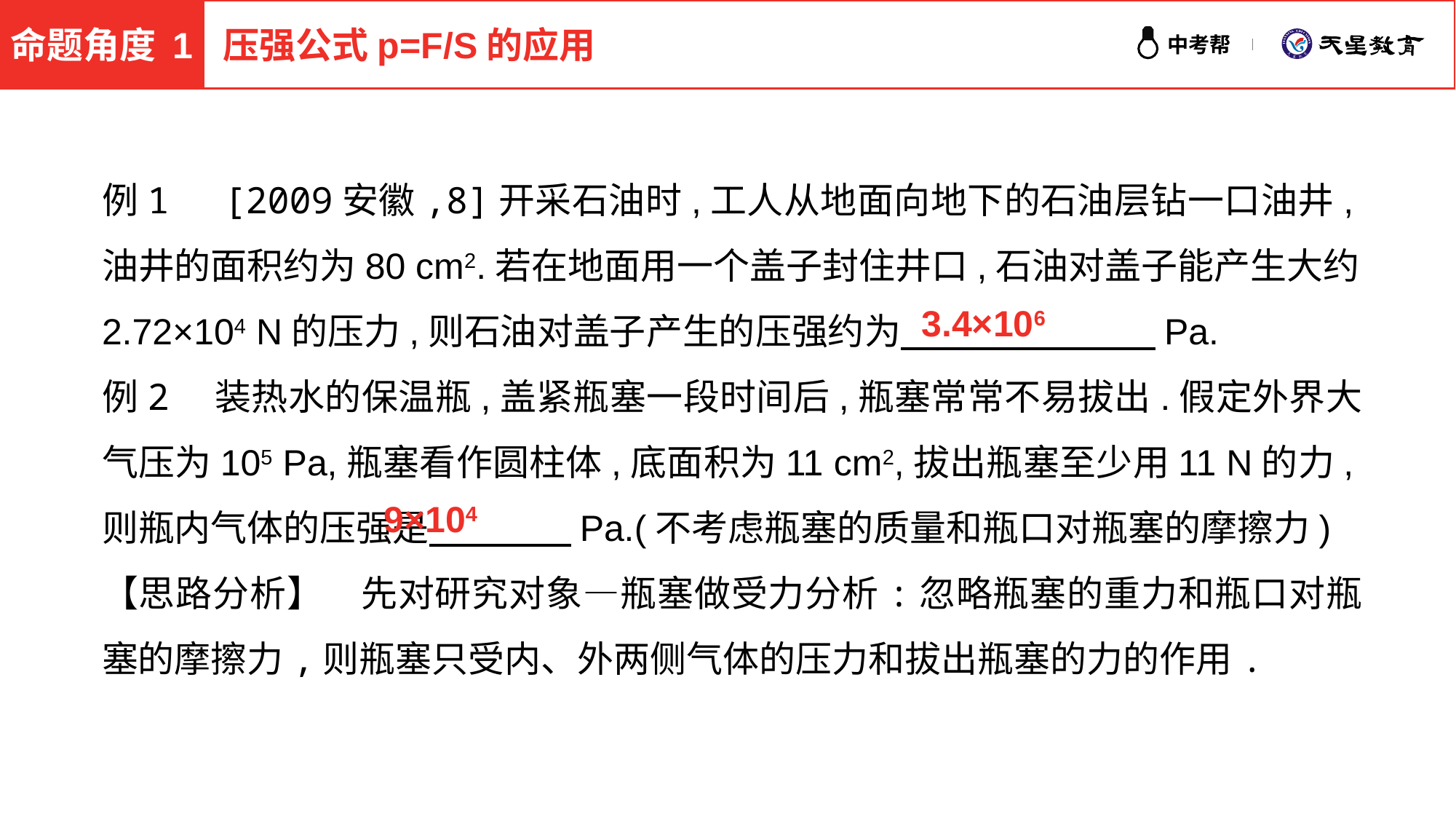

命题角度 1
压强公式p=F/S的应用
例1　[2009安徽,8]开采石油时,工人从地面向地下的石油层钻一口油井,油井的面积约为80 cm2.若在地面用一个盖子封住井口,石油对盖子能产生大约2.72×104 N的压力,则石油对盖子产生的压强约为　　　　　　　Pa.
例2　装热水的保温瓶,盖紧瓶塞一段时间后,瓶塞常常不易拔出.假定外界大气压为105 Pa,瓶塞看作圆柱体,底面积为11 cm2,拔出瓶塞至少用11 N的力,则瓶内气体的压强是　    　　Pa.(不考虑瓶塞的质量和瓶口对瓶塞的摩擦力)
【思路分析】　先对研究对象—瓶塞做受力分析:忽略瓶塞的重力和瓶口对瓶塞的摩擦力,则瓶塞只受内、外两侧气体的压力和拔出瓶塞的力的作用.
3.4×106
9×104